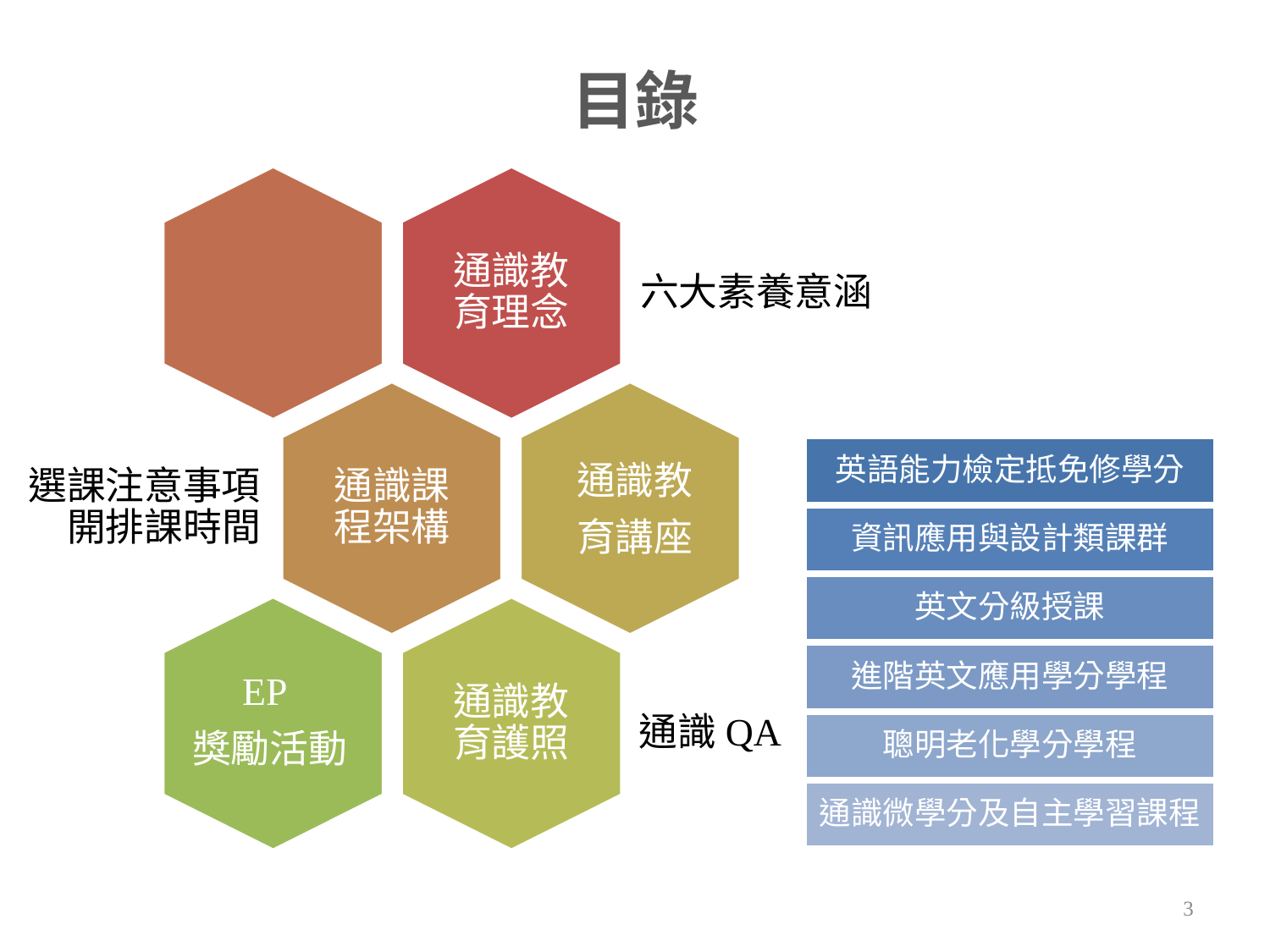

# 目錄
通識教育理念
六大素養意涵

通識課程架構
選課注意事項
開排課時間

通識教育護照
通識QA

英語能力檢定抵免修學分
資訊應用與設計類課群
英文分級授課
進階英文應用學分學程
聰明老化學分學程
通識微學分及自主學習課程
通識教
育講座
EP
獎勵活動
3